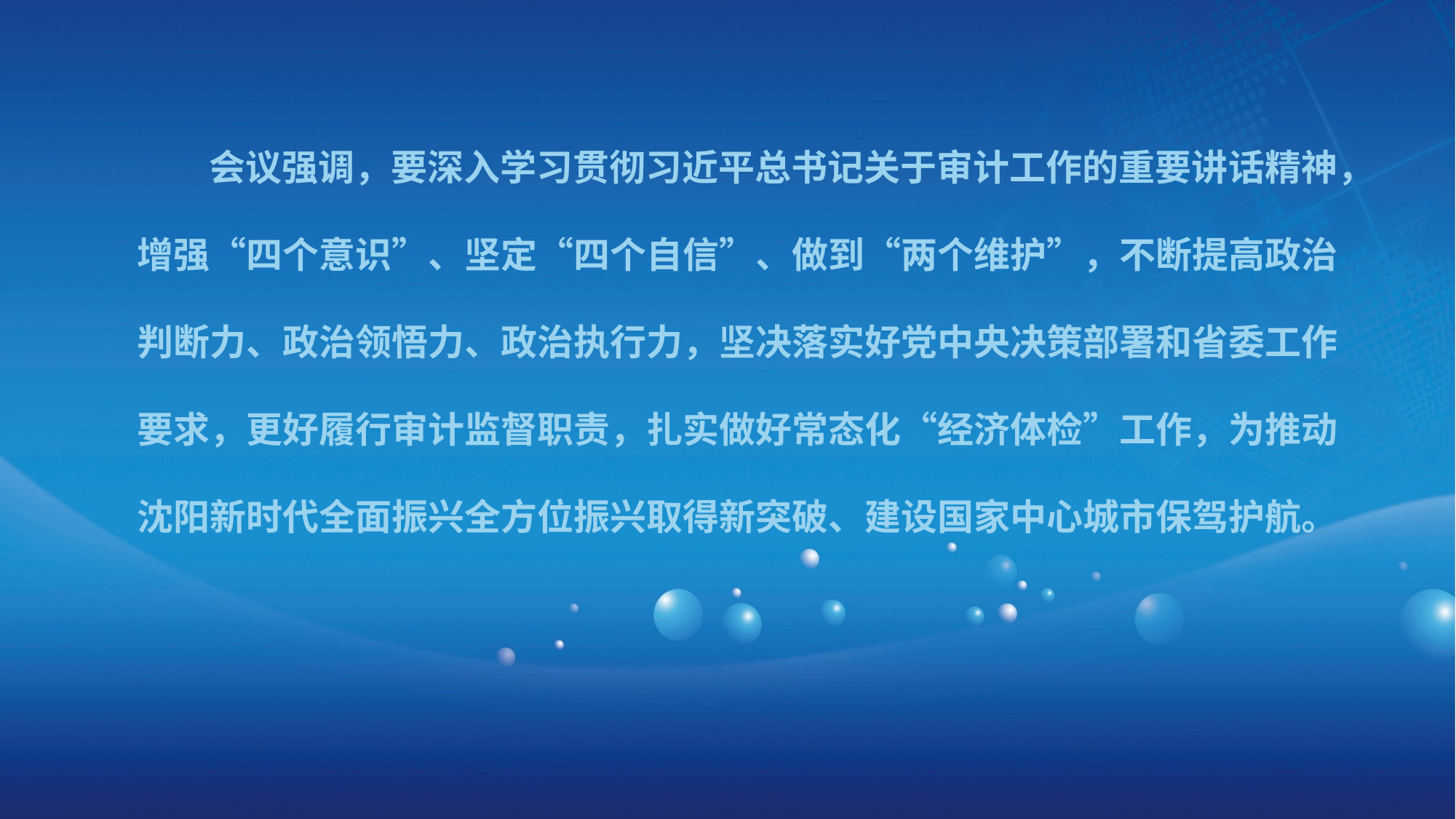

会议强调，要深入学习贯彻习近平总书记关于审计工作的重要讲话精神，增强“四个意识”、坚定“四个自信”、做到“两个维护”，不断提高政治判断力、政治领悟力、政治执行力，坚决落实好党中央决策部署和省委工作要求，更好履行审计监督职责，扎实做好常态化“经济体检”工作，为推动沈阳新时代全面振兴全方位振兴取得新突破、建设国家中心城市保驾护航。